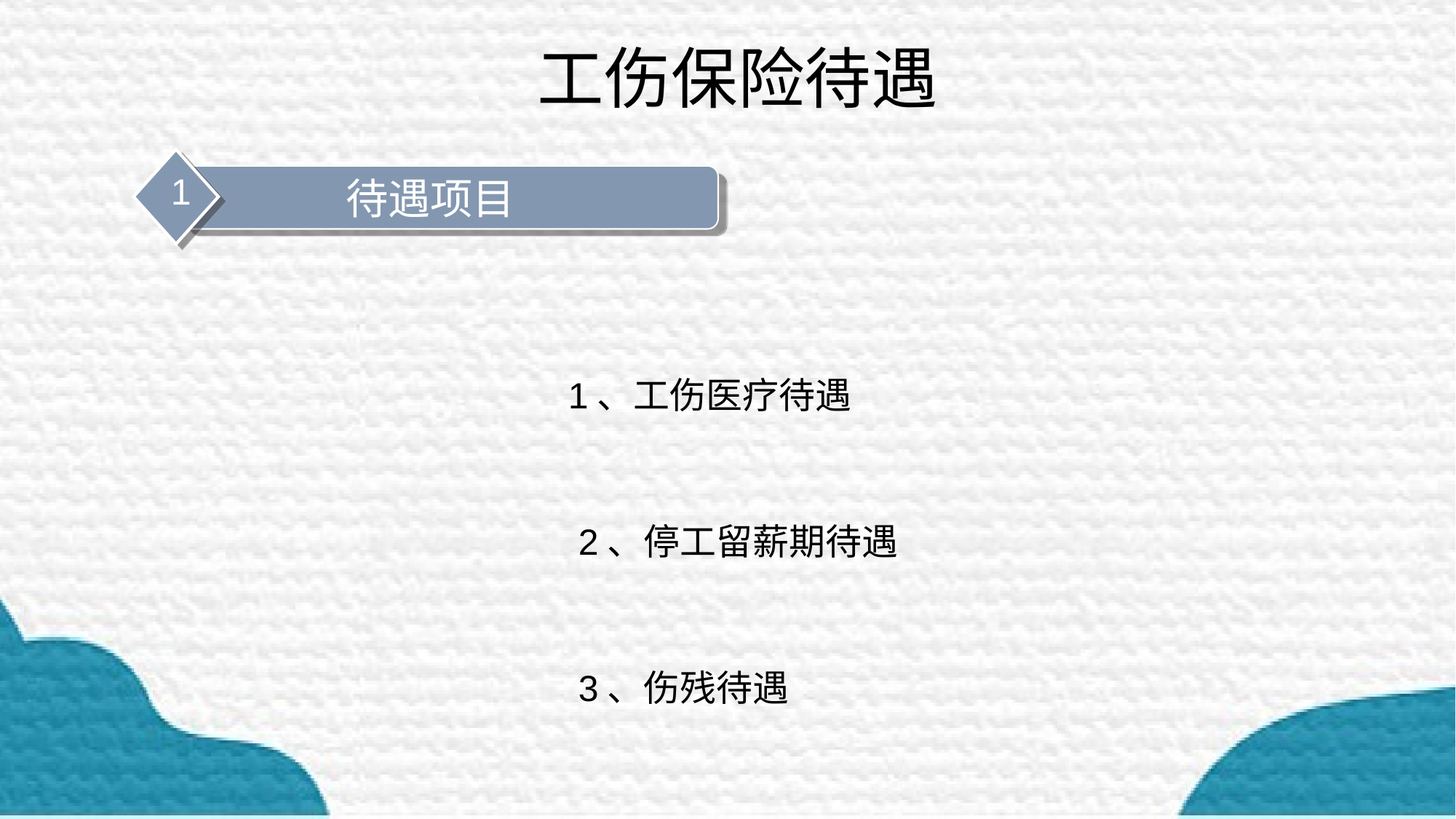

# 工伤保险待遇

1

待遇项目
 1、工伤医疗待遇
  2、停工留薪期待遇
  3、伤残待遇